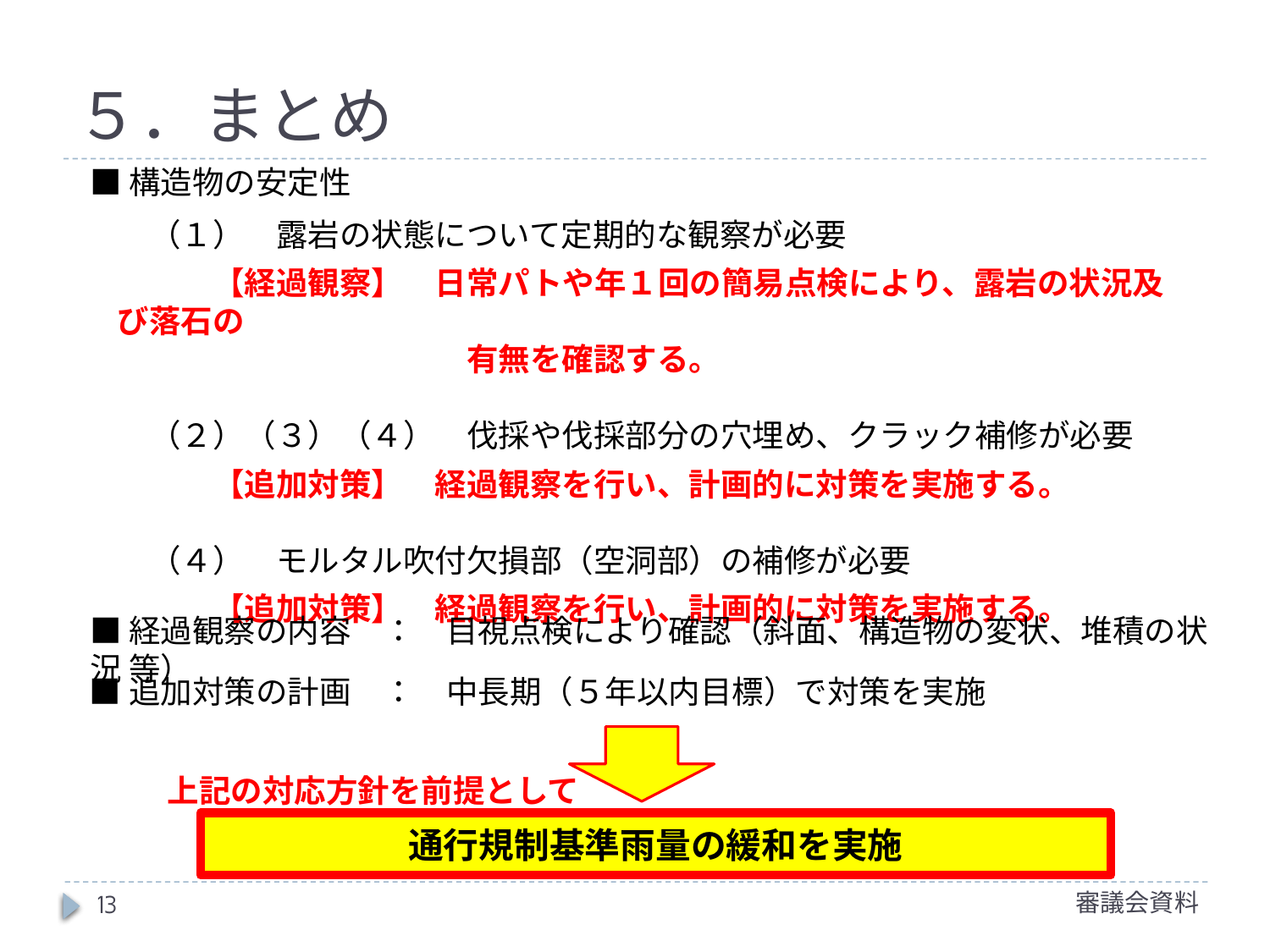

# ５．まとめ
■構造物の安定性
　（１）　露岩の状態について定期的な観察が必要

　　　【経過観察】　日常パトや年１回の簡易点検により、露岩の状況及び落石の
　　　　　　　　　　　有無を確認する。

　（２）（３）（４）　伐採や伐採部分の穴埋め、クラック補修が必要

　　　【追加対策】　経過観察を行い、計画的に対策を実施する。

　（４）　モルタル吹付欠損部（空洞部）の補修が必要

　　　【追加対策】　経過観察を行い、計画的に対策を実施する。
■経過観察の内容　：　目視点検により確認（斜面、構造物の変状、堆積の状況 等）
■追加対策の計画　：　中長期（５年以内目標）で対策を実施

上記の対応方針を前提として
通行規制基準雨量の緩和を実施
審議会資料
13